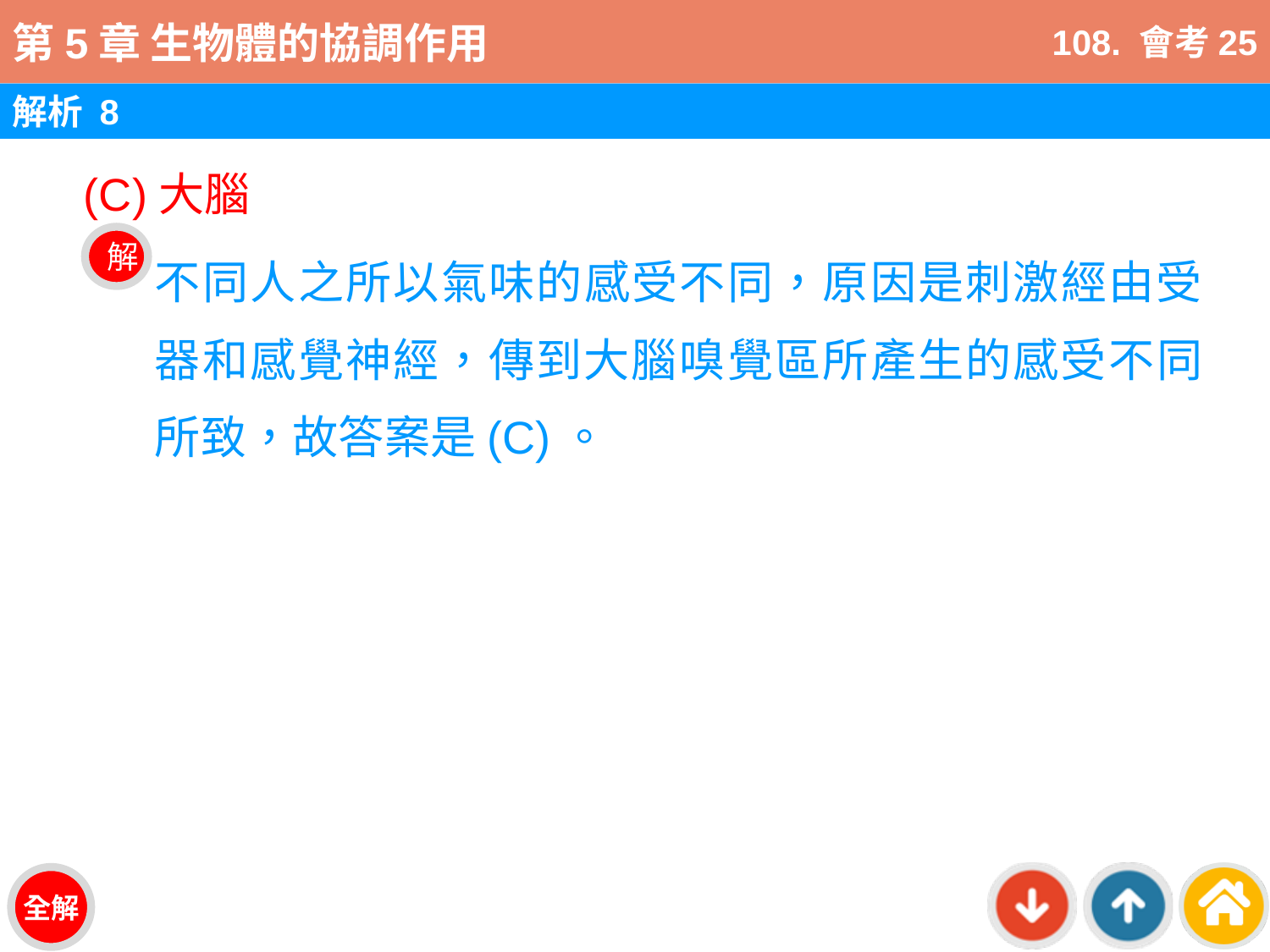

108. 會考25
解析 8
(C)大腦
不同人之所以氣味的感受不同，原因是刺激經由受器和感覺神經，傳到大腦嗅覺區所產生的感受不同所致，故答案是(C)。
解
全解